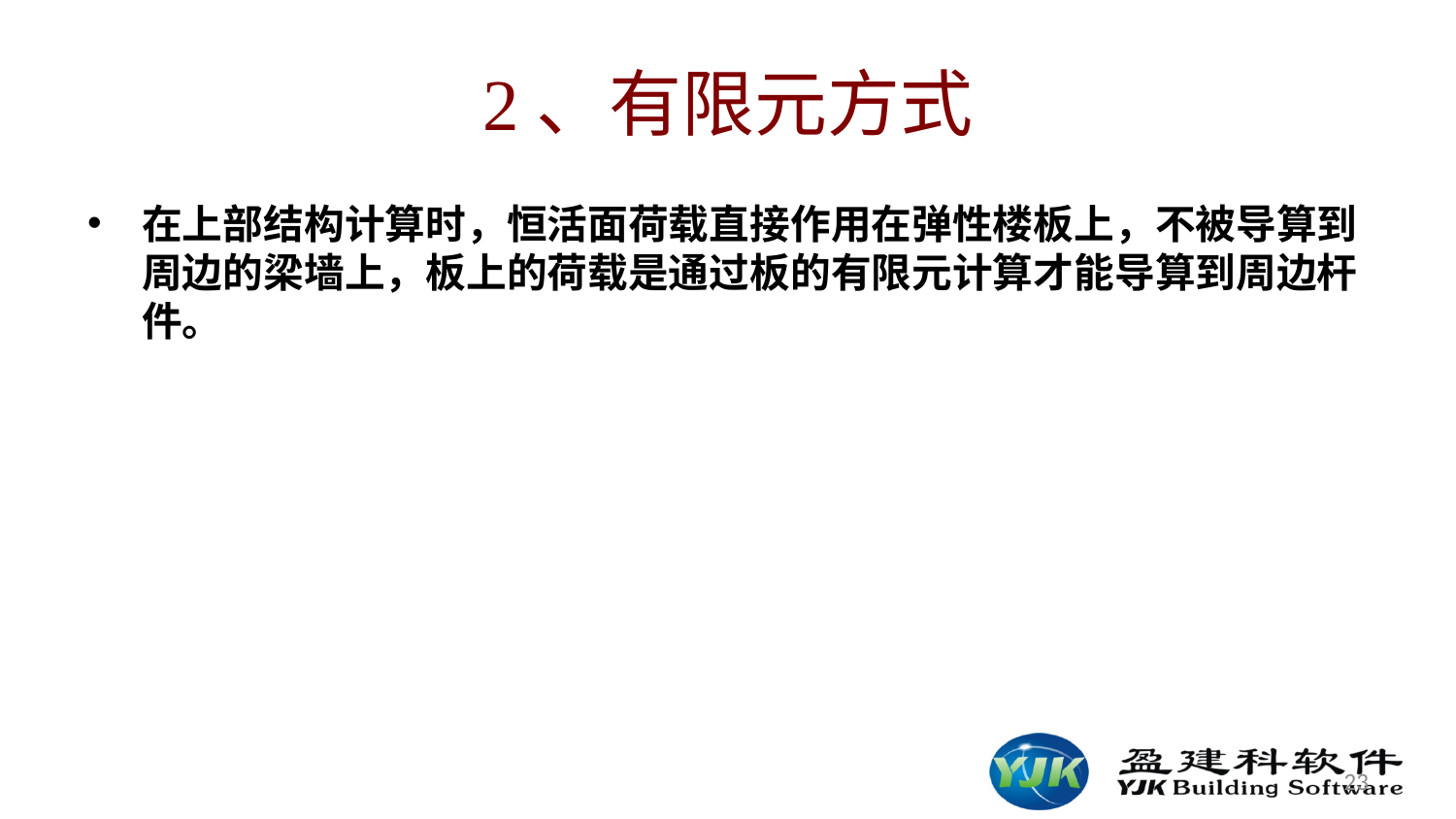

# 2、有限元方式
在上部结构计算时，恒活面荷载直接作用在弹性楼板上，不被导算到周边的梁墙上，板上的荷载是通过板的有限元计算才能导算到周边杆件。

23